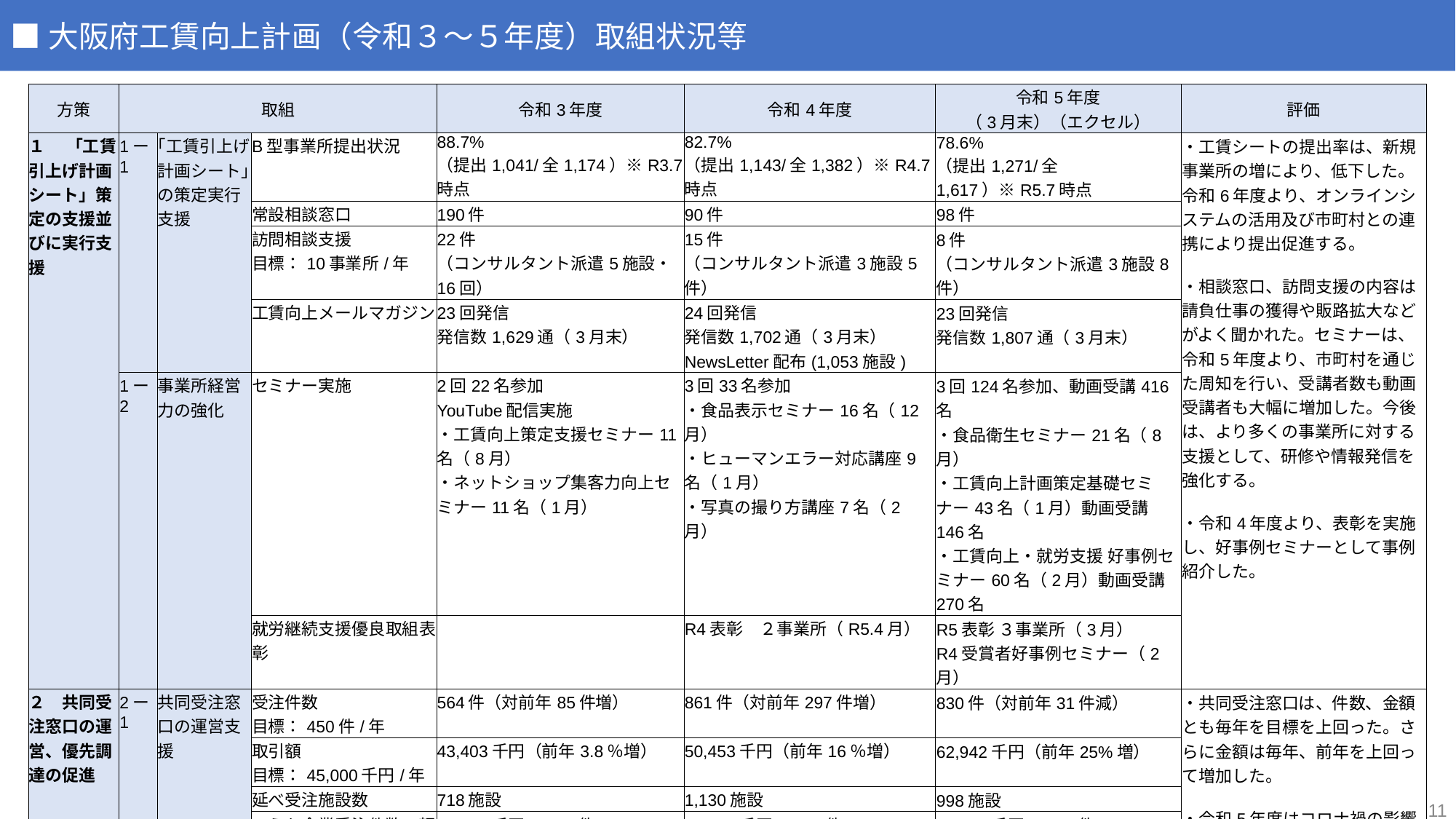

■大阪府工賃向上計画（令和３～５年度）取組状況等
| 方策 | 取組 |  |  | 令和3年度 | 令和4年度 | 令和5年度 （3月末）（エクセル） | 評価 |
| --- | --- | --- | --- | --- | --- | --- | --- |
| １　 「工賃引上げ計画シート」策定の支援並びに実行支援 | 1ー1 | ｢工賃引上げ計画シート｣の策定実行支援 | B型事業所提出状況 | 88.7% （提出1,041/全1,174）※R3.7時点 | 82.7% （提出1,143/全1,382）※R4.7時点 | 78.6% （提出1,271/全1,617）※R5.7時点 | ・工賃シートの提出率は、新規事業所の増により、低下した。令和6年度より、オンラインシステムの活用及び市町村との連携により提出促進する。 ・相談窓口、訪問支援の内容は請負仕事の獲得や販路拡大などがよく聞かれた。セミナーは、令和5年度より、市町村を通じた周知を行い、受講者数も動画受講者も大幅に増加した。今後は、より多くの事業所に対する支援として、研修や情報発信を強化する。 ・令和4年度より、表彰を実施し、好事例セミナーとして事例紹介した。 |
|  |  |  | 常設相談窓口 | 190件 | 90件 | 98件 |  |
|  |  |  | 訪問相談支援 目標：10事業所/年 | 22件 （コンサルタント派遣5施設・16回） | 15件 （コンサルタント派遣3施設5件） | 8件 （コンサルタント派遣3施設8件） |  |
|  |  |  | 工賃向上メールマガジン | 23回発信　 発信数1,629通（3月末） | 24回発信　 発信数1,702通（3月末） NewsLetter配布(1,053施設) | 23回発信 発信数1,807通（3月末） |  |
|  | 1ー2 | 事業所経営力の強化 | セミナー実施 | 2回22名参加 YouTube配信実施 ・工賃向上策定支援セミナー11名（8月） ・ネットショップ集客力向上セミナー11名（1月） | 3回33名参加 ・食品表示セミナー16名（12月） ・ヒューマンエラー対応講座9名（1月） ・写真の撮り方講座7名（2月） | 3回124名参加、動画受講416名 ・食品衛生セミナー21名（8月） ・工賃向上計画策定基礎セミナー43名（1月）動画受講146名 ・工賃向上・就労支援 好事例セミナー60名（2月）動画受講270名 |  |
|  |  |  | 就労継続支援優良取組表彰 |  | R4表彰　２事業所（R5.4月） | R5表彰 ３事業所（3月） R4受賞者好事例セミナー（2月） |  |
| ２　共同受注窓口の運営、優先調達の促進 | 2ー1 | 共同受注窓口の運営支援 | 受注件数 目標：450件/年 | 564件（対前年85件増） | 861件（対前年297件増） | 830件（対前年31件減） | ・共同受注窓口は、件数、金額とも毎年を目標を上回った。さらに金額は毎年、前年を上回って増加した。 ・令和5年度はコロナ禍の影響もおさまりイベント関連ノベルティ発注等が増加した。 ・大阪旨ソーッス！については、原材料の高騰により、商品企画の見直しを検討中。 |
|  |  |  | 取引額 目標：45,000千円/年 | 43,403千円（前年3.8％増） | 50,453千円（前年16％増） | 62,942千円（前年25%増） |  |
|  |  |  | 延べ受注施設数 | 718施設 | 1,130施設 | 998施設 |  |
|  |  |  | うち企業受注件数・額 | 12,369千円、229件 | 13,391千円、300件 | 10,103千円、250件 |  |
|  |  |  | うち大阪府受注件数・額 | 23,763千円、251件 | 30,734千円、248件 | 39,738千円、306件 |  |
|  |  |  | うち市町村受注件数・額 | 1,272千円、15件 | 1,647千円、19件 | 2,757千円、21件 |  |
|  | 2ー2 | 自治体の調達案件の分析 | 共同受注ネットワーク会議 | 2回開催（9月、2月） | 2回開催（9月、2月） | 2回開催（9月、2月） |  |
|  |  |  | 共同受注広報 |  | リーフレット作成　全市町村配布 | 関西経済連合会、大阪商工会議所等にリーフレット配下 |  |
|  | 2ー3 | 企業共同による開発製品の販路拡大 | 「大阪旨ソーッス！」 | 製造事業所課題検討会（5月） | 製造説明会（6月） | 課題検討会（7月） 食品衛生セミナー（8月） |  |
|  |  |  |  | ・NEXCO西日本吹田SAにて販売（3月～） ・ポスター、動画作成 | 公民連携による外部販売（3回） ・大阪信用金庫（10月） ・大阪大学（11月、12月） | 商品改良の検討 イベント販売 |  |
11